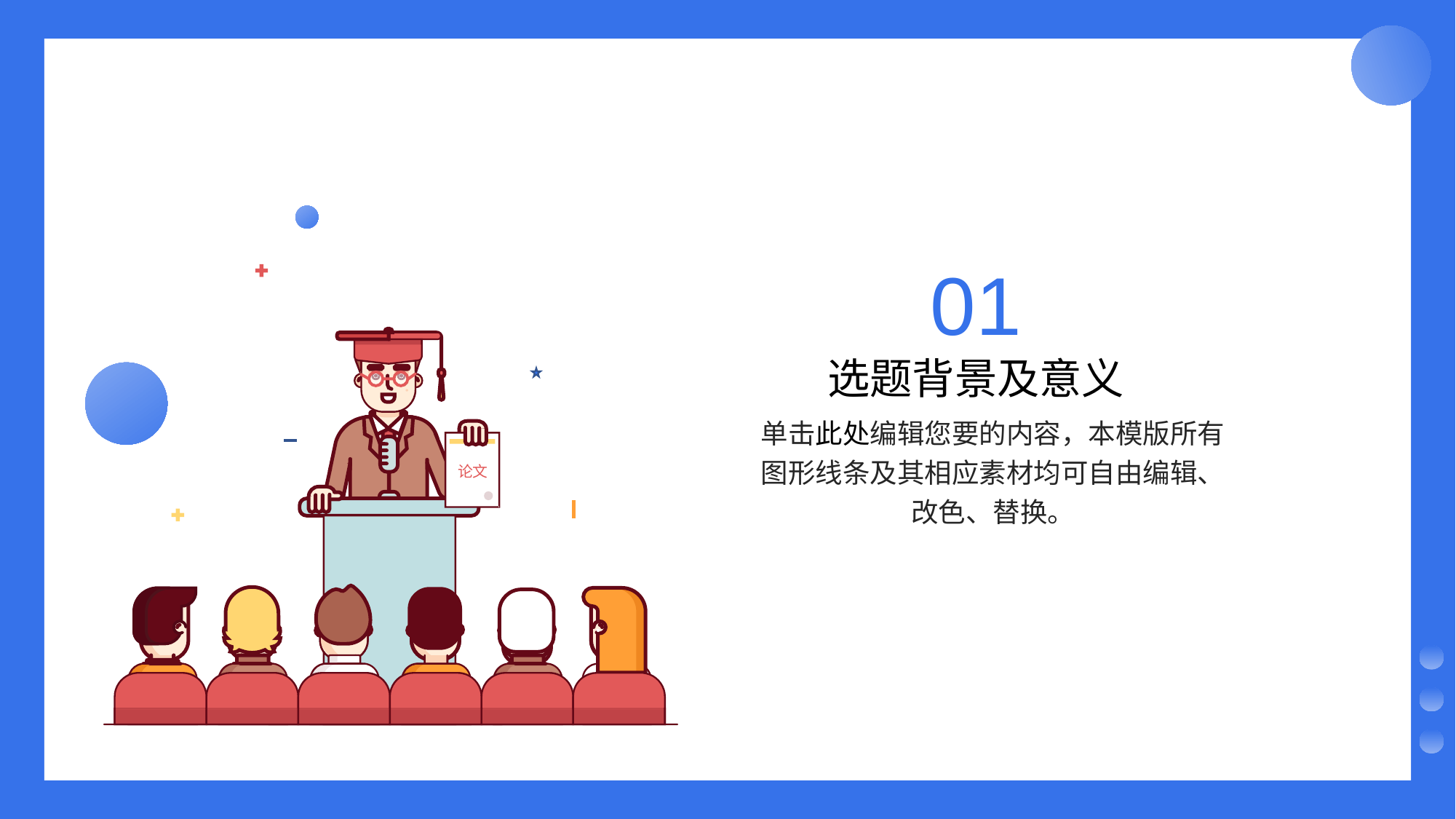

01
选题背景及意义

论文

单击此处编辑您要的内容，本模版所有图形线条及其相应素材均可自由编辑、改色、替换。